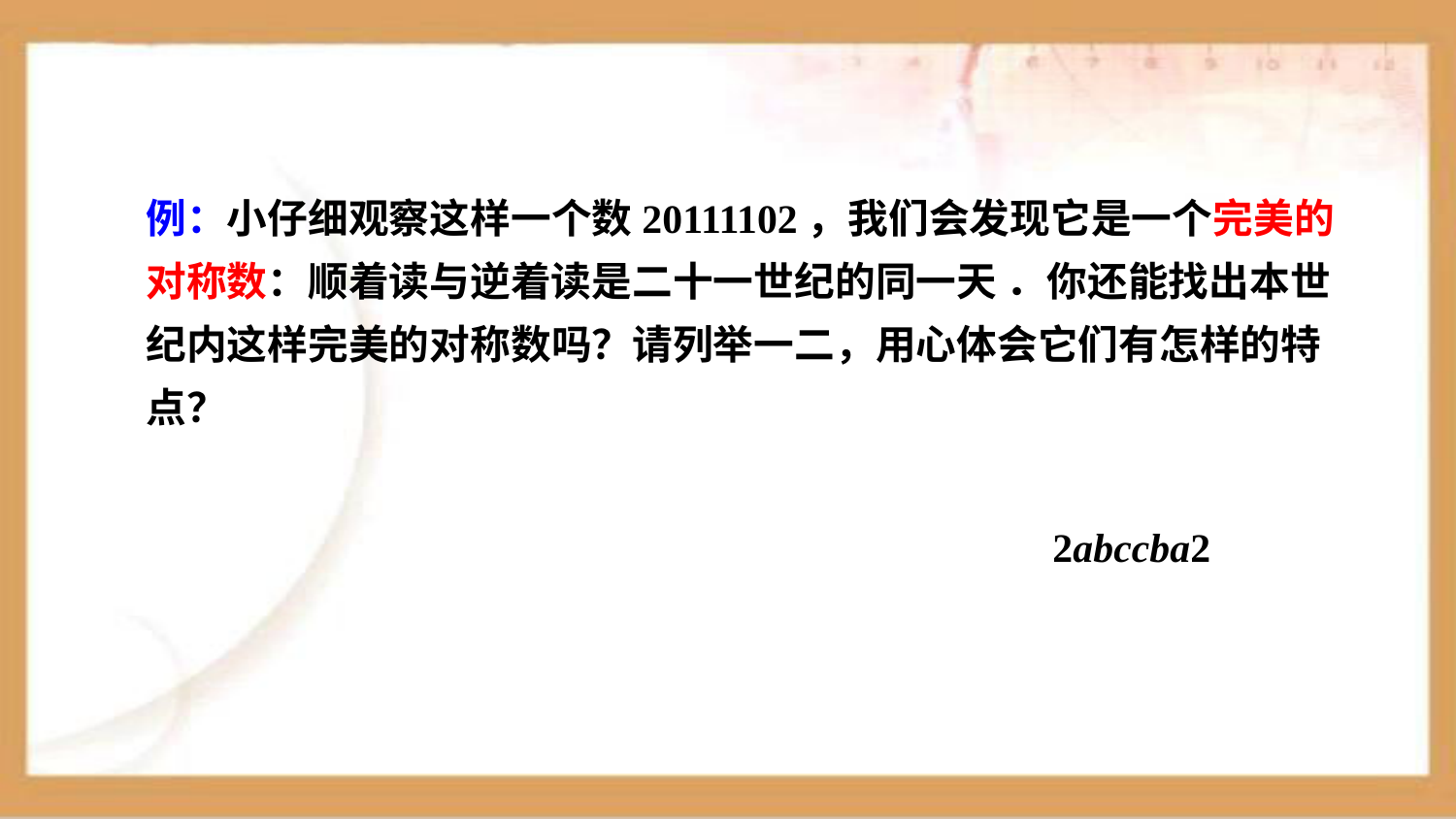

例：小仔细观察这样一个数20111102，我们会发现它是一个完美的对称数：顺着读与逆着读是二十一世纪的同一天 ．你还能找出本世纪内这样完美的对称数吗？请列举一二，用心体会它们有怎样的特点？
2abccba2